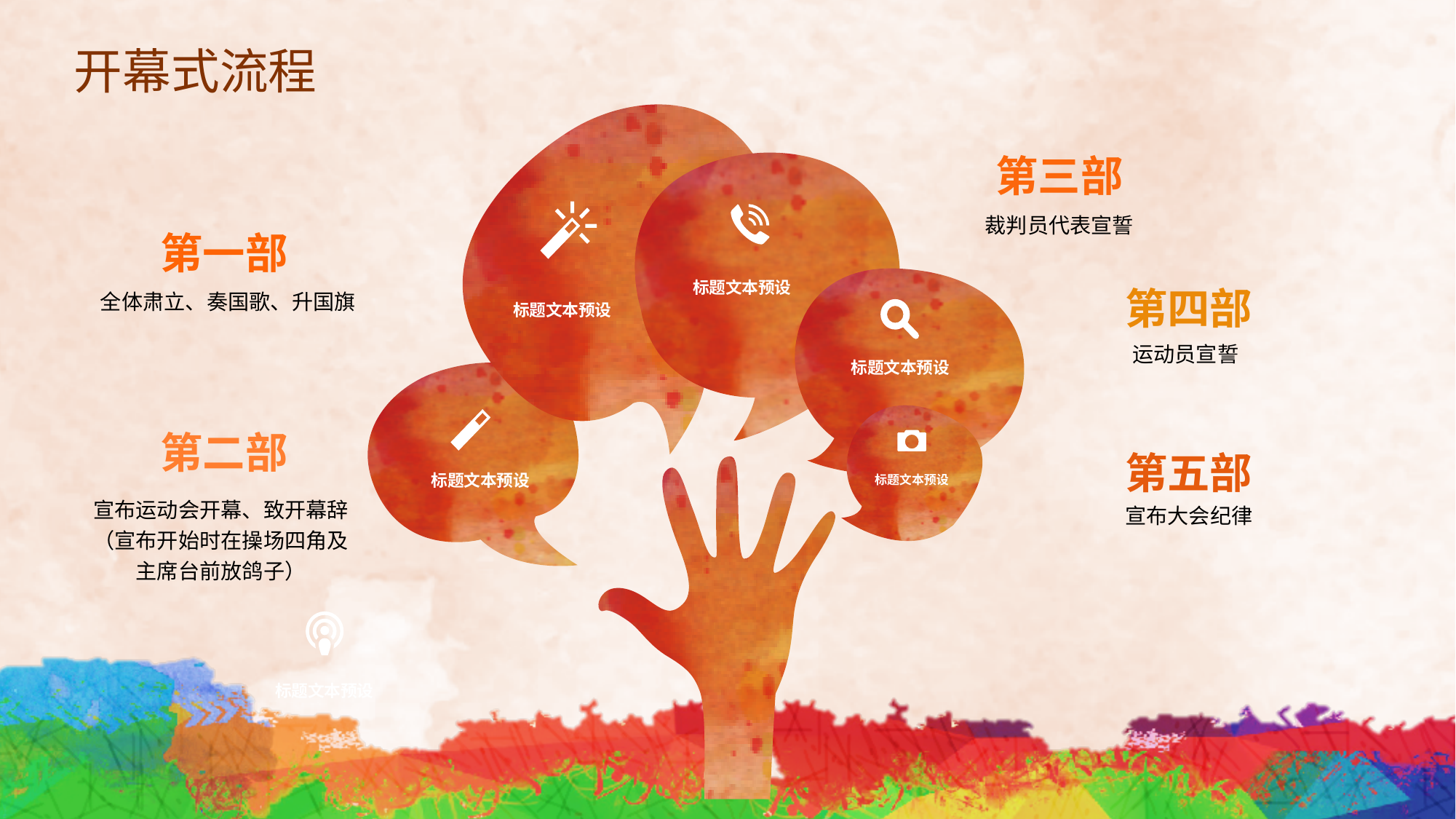

# 开幕式流程

标题文本预设
标题文本预设
第三部
裁判员代表宣誓

标题文本预设
第一部
全体肃立、奏国歌、升国旗

标题文本预设
第四部
运动员宣誓

标题文本预设

标题文本预设
第二部
宣布运动会开幕、致开幕辞（宣布开始时在操场四角及主席台前放鸽子）

第五部
宣布大会纪律